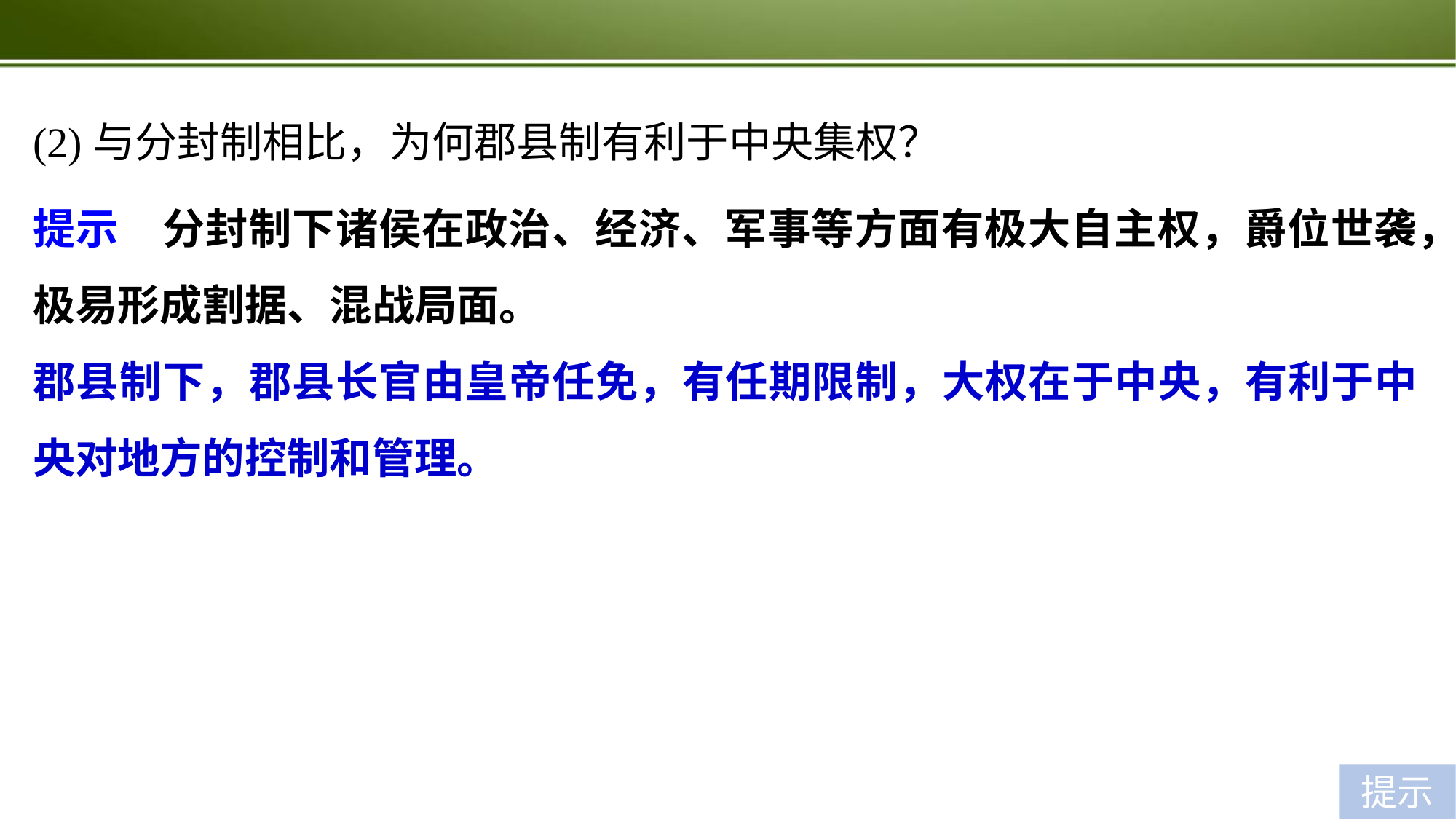

(2)与分封制相比，为何郡县制有利于中央集权？
提示　分封制下诸侯在政治、经济、军事等方面有极大自主权，爵位世袭，极易形成割据、混战局面。
郡县制下，郡县长官由皇帝任免，有任期限制，大权在于中央，有利于中央对地方的控制和管理。
提示